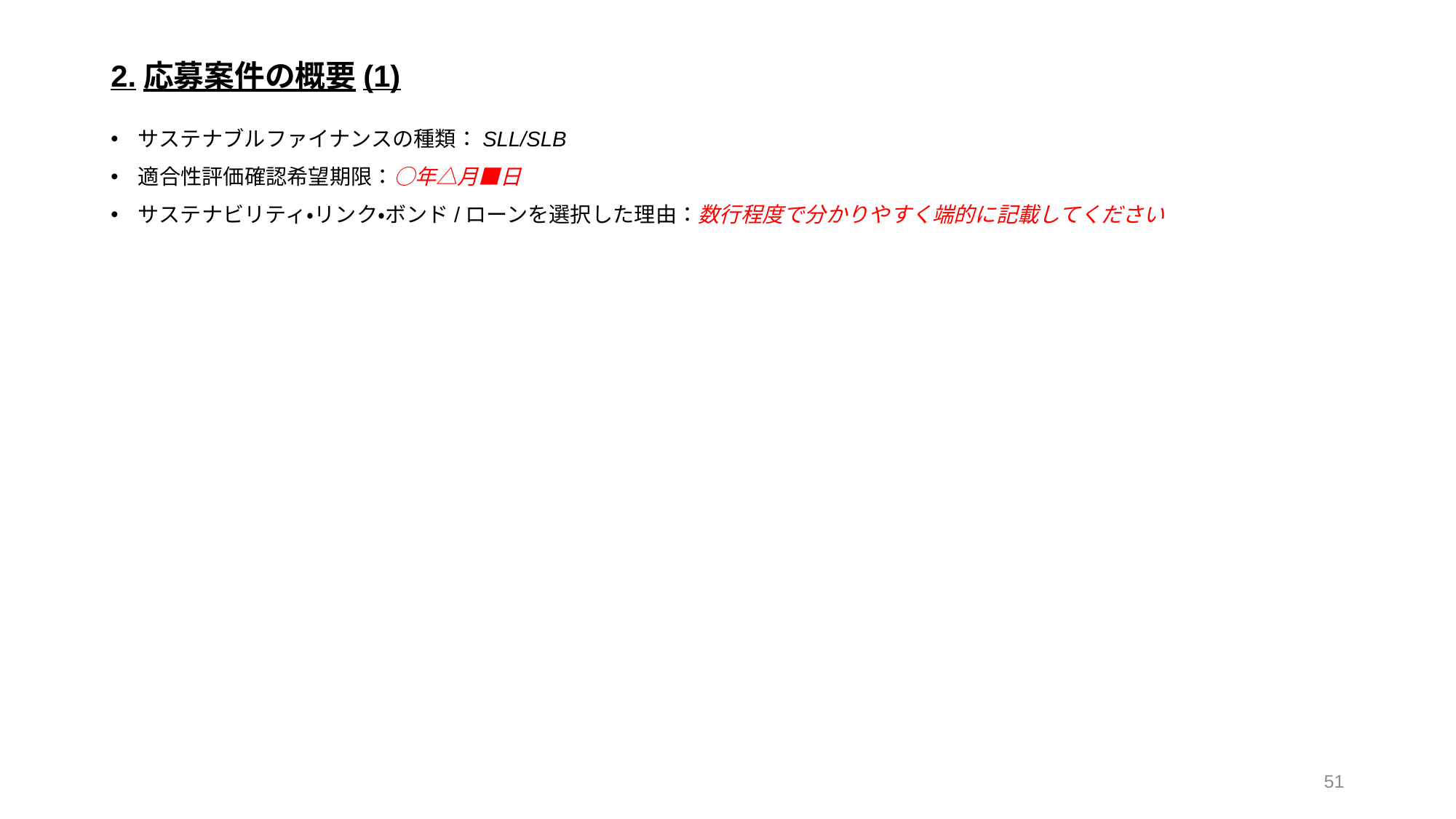

# 2.応募案件の概要(1)
サステナブルファイナンスの種類：SLL/SLB
適合性評価確認希望期限：○年△月■日
サステナビリティ・リンク・ボンド/ローンを選択した理由：数行程度で分かりやすく端的に記載してください

51